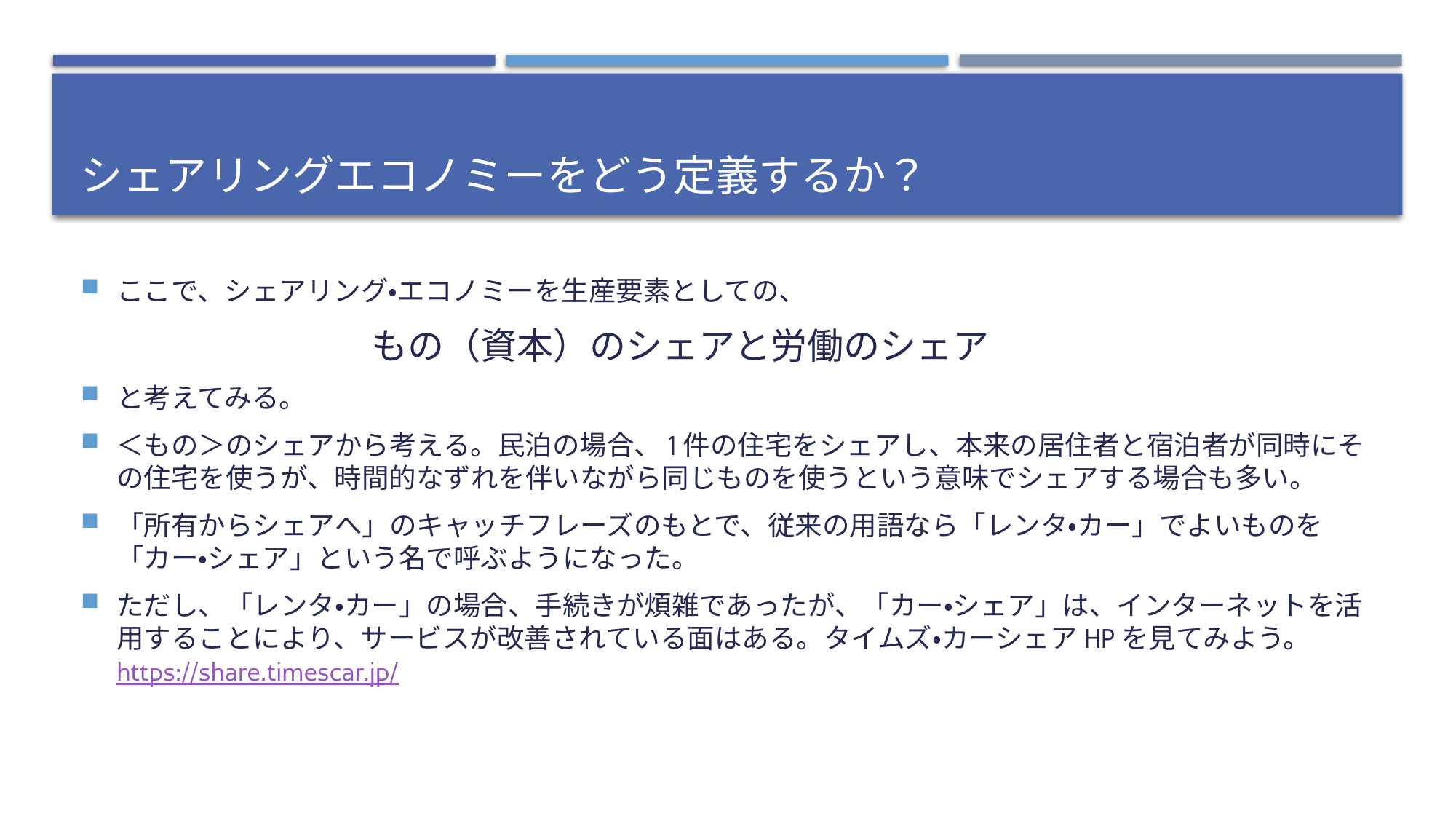

# シェアリングエコノミーをどう定義するか？
ここで、シェアリング・エコノミーを生産要素としての、
　　　　　　　　もの（資本）のシェアと労働のシェア
と考えてみる。
＜もの＞のシェアから考える。民泊の場合、1件の住宅をシェアし、本来の居住者と宿泊者が同時にその住宅を使うが、時間的なずれを伴いながら同じものを使うという意味でシェアする場合も多い。
「所有からシェアへ」のキャッチフレーズのもとで、従来の用語なら「レンタ・カー」でよいものを「カー・シェア」という名で呼ぶようになった。
ただし、「レンタ・カー」の場合、手続きが煩雑であったが、「カー・シェア」は、インターネットを活用することにより、サービスが改善されている面はある。タイムズ・カーシェアHPを見てみよう。https://share.timescar.jp/